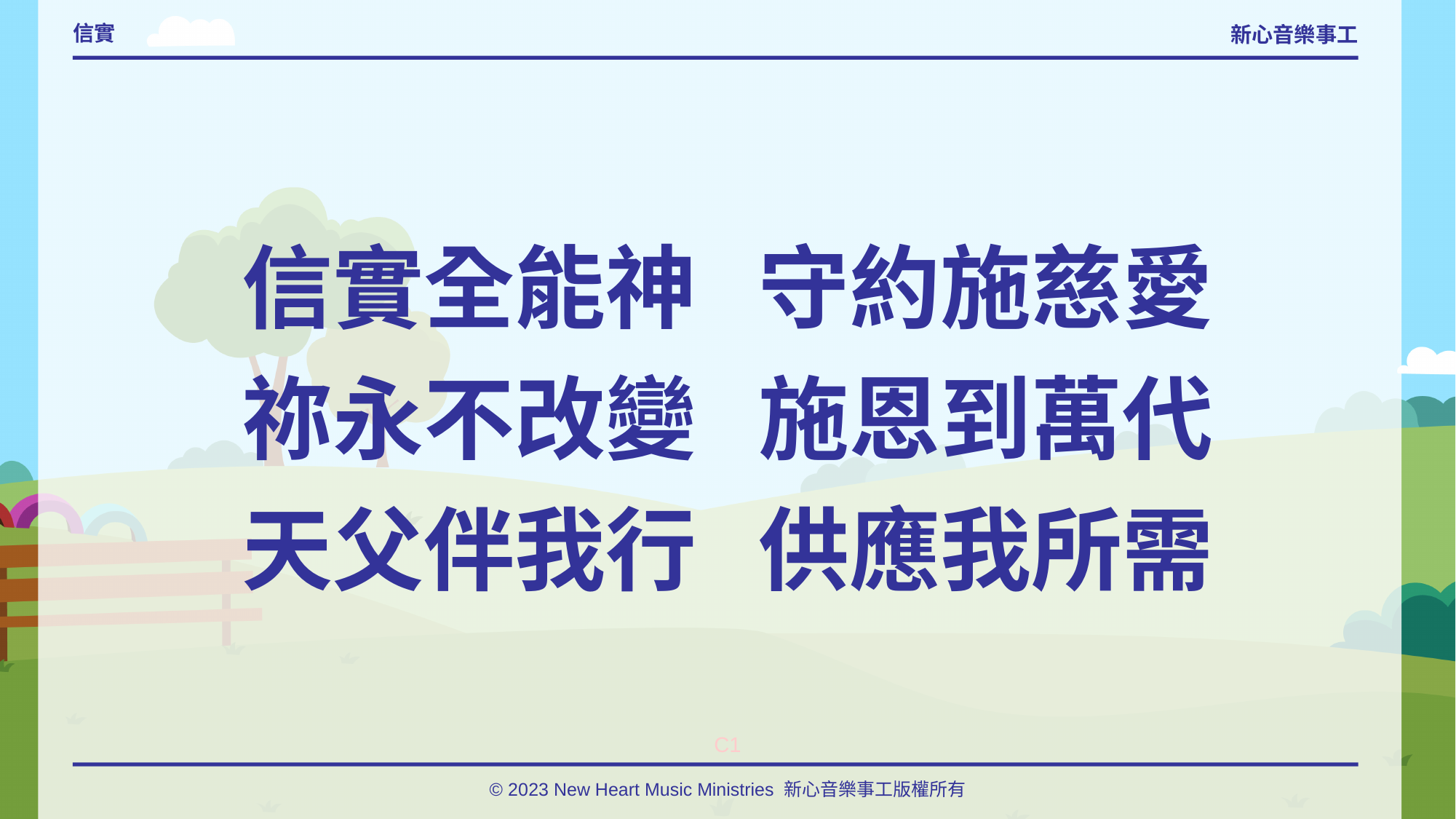

# 信實
信實全能神   守約施慈愛
祢永不改變   施恩到萬代
天父伴我行   供應我所需
C1
© 2023 New Heart Music Ministries 新心音樂事工版權所有